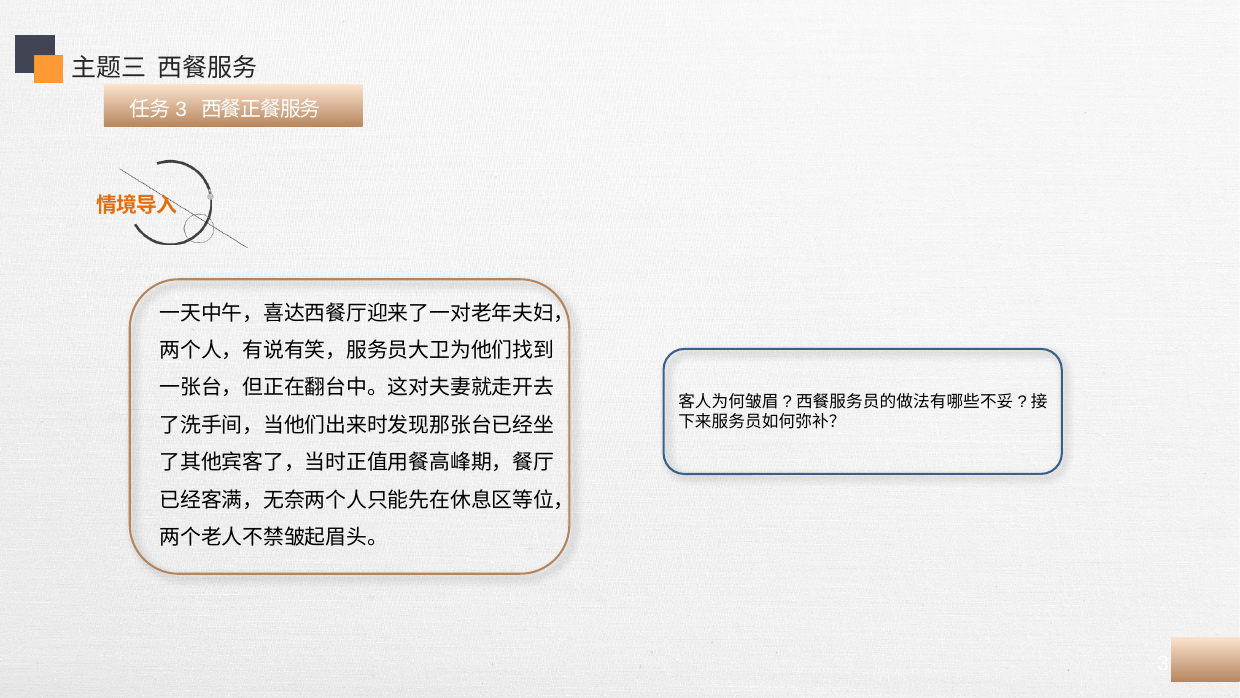

主题三  西餐服务

 任务3  西餐正餐服务

一天中午，喜达西餐厅迎来了一对老年夫妇，两个人，有说有笑，服务员大卫为他们找到一张台，但正在翻台中。这对夫妻就走开去了洗手间，当他们出来时发现那张台已经坐了其他宾客了，当时正值用餐高峰期，餐厅已经客满，无奈两个人只能先在休息区等位，两个老人不禁皱起眉头。

客人为何皱眉?西餐服务员的做法有哪些不妥?接下来服务员如何弥补？